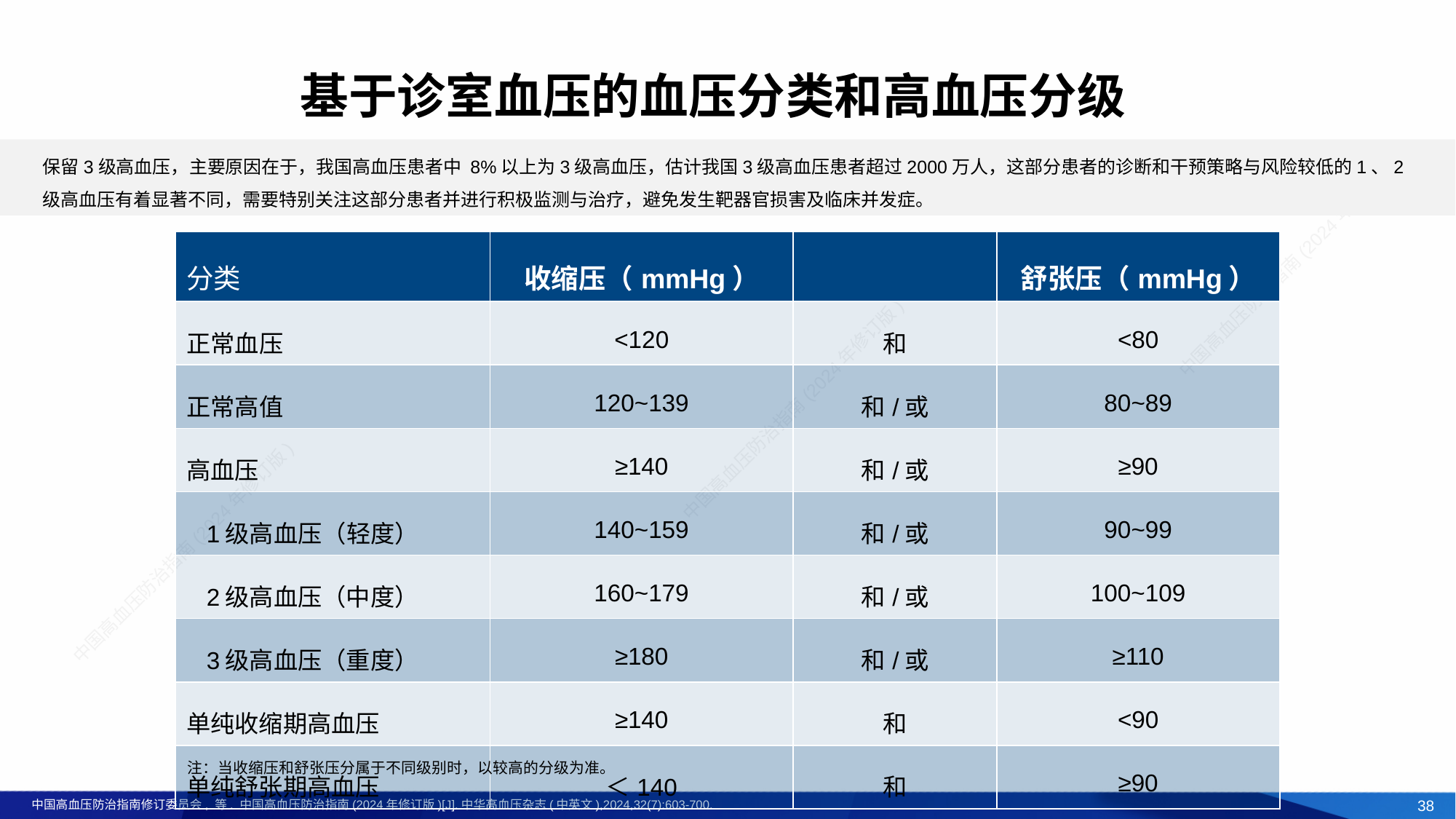

基于诊室血压的血压分类和高血压分级
保留3级高血压，主要原因在于，我国高血压患者中 8%以上为3级高血压，估计我国3级高血压患者超过2000万人，这部分患者的诊断和干预策略与风险较低的1、2级高血压有着显著不同，需要特别关注这部分患者并进行积极监测与治疗，避免发生靶器官损害及临床并发症。
| 分类 | 收缩压（mmHg） |  | 舒张压（mmHg） |
| --- | --- | --- | --- |
| 正常血压 | <120 | 和 | <80 |
| 正常高值 | 120~139 | 和/或 | 80~89 |
| 高血压 | ≥140 | 和/或 | ≥90 |
| 1级高血压（轻度） | 140~159 | 和/或 | 90~99 |
| 2级高血压（中度） | 160~179 | 和/或 | 100~109 |
| 3级高血压（重度） | ≥180 | 和/或 | ≥110 |
| 单纯收缩期高血压 | ≥140 | 和 | <90 |
| 单纯舒张期高血压 | ＜140 | 和 | ≥90 |
注：当收缩压和舒张压分属于不同级别时，以较高的分级为准。